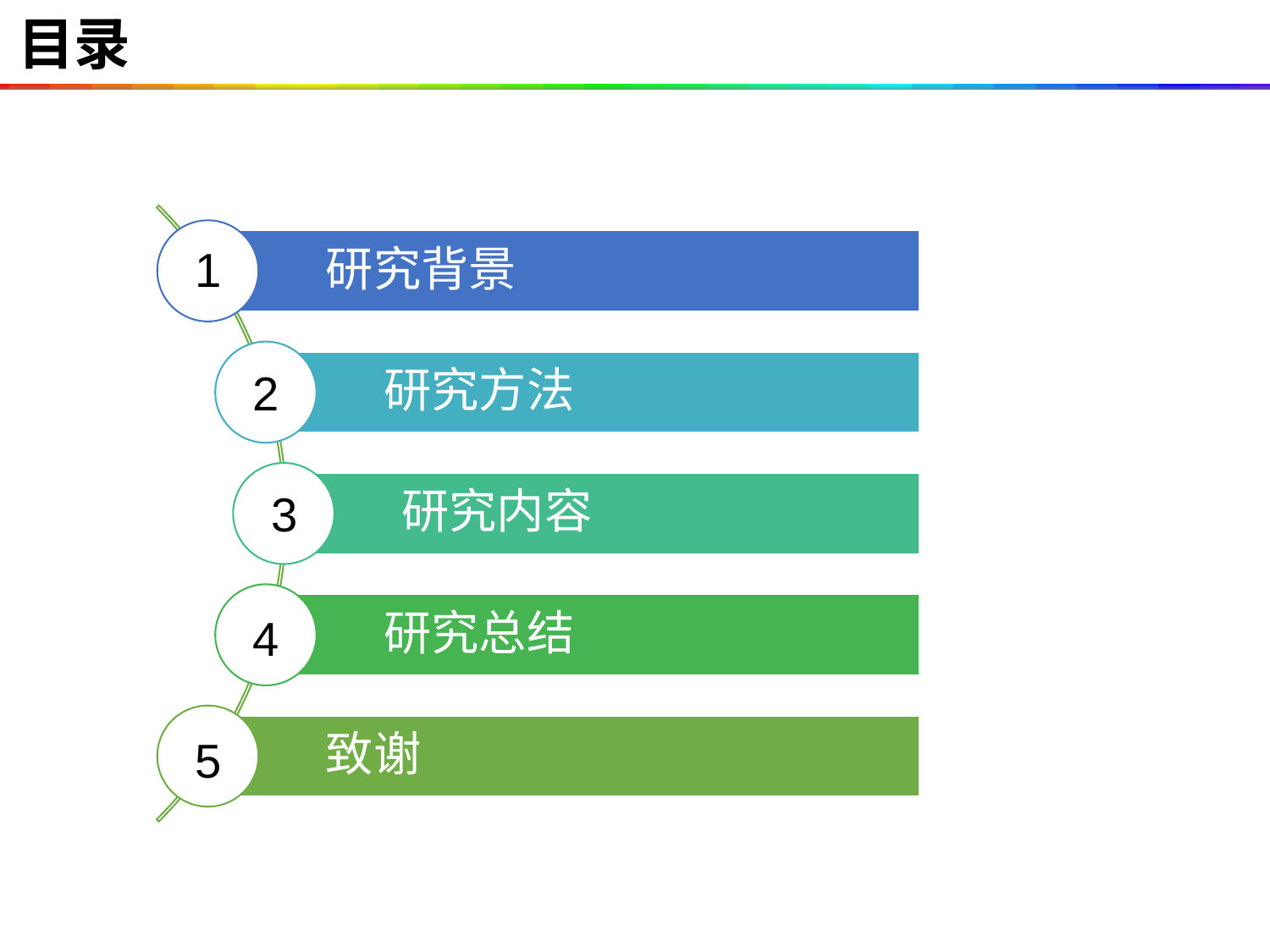

目录
    研究背景
    研究方法
    研究内容
    研究总结
    致谢
1
2
3
4
5